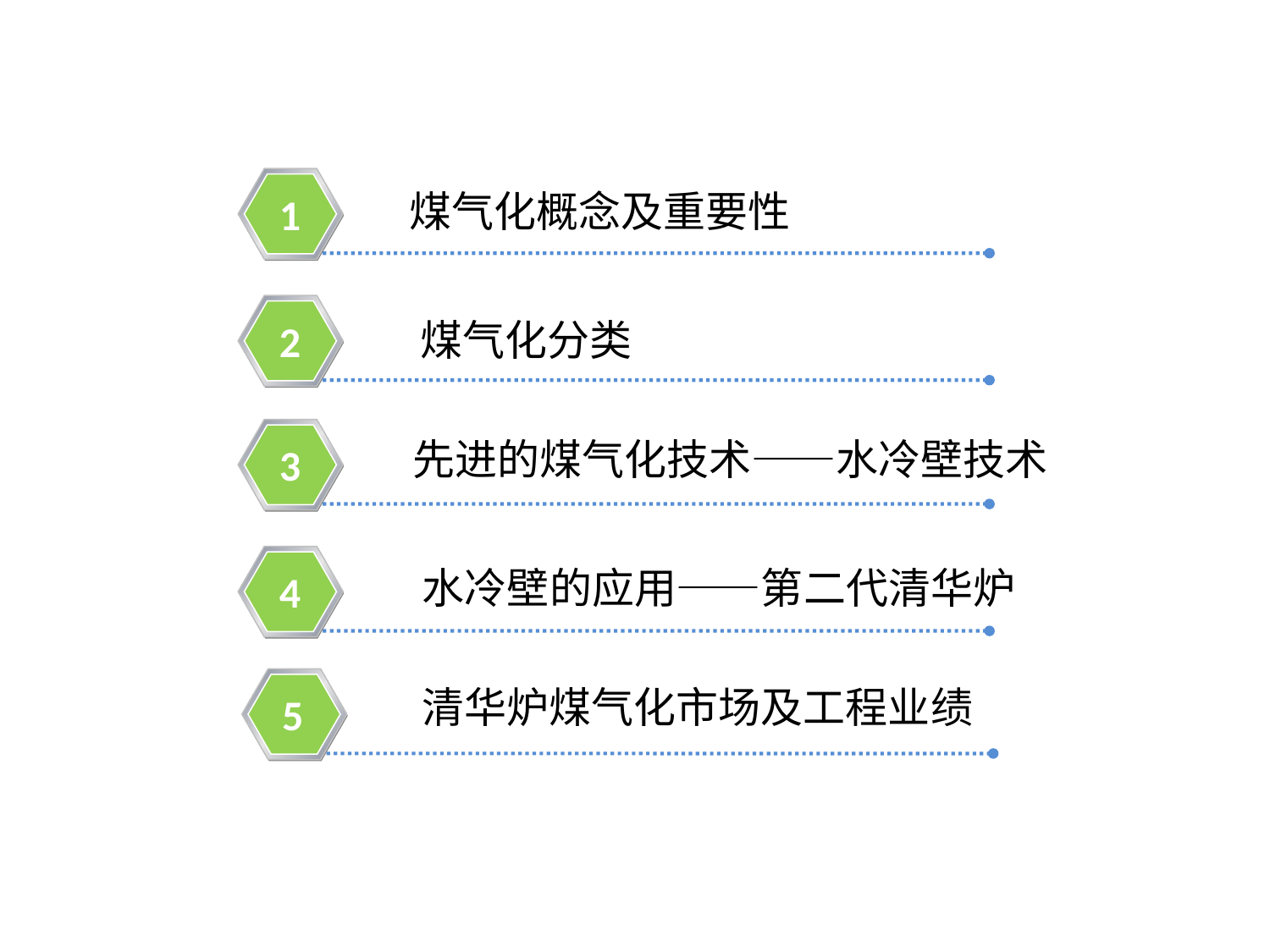

煤气化概念及重要性
1

煤气化分类
2

先进的煤气化技术——水冷壁技术
3

水冷壁的应用——第二代清华炉
4

清华炉煤气化市场及工程业绩
5